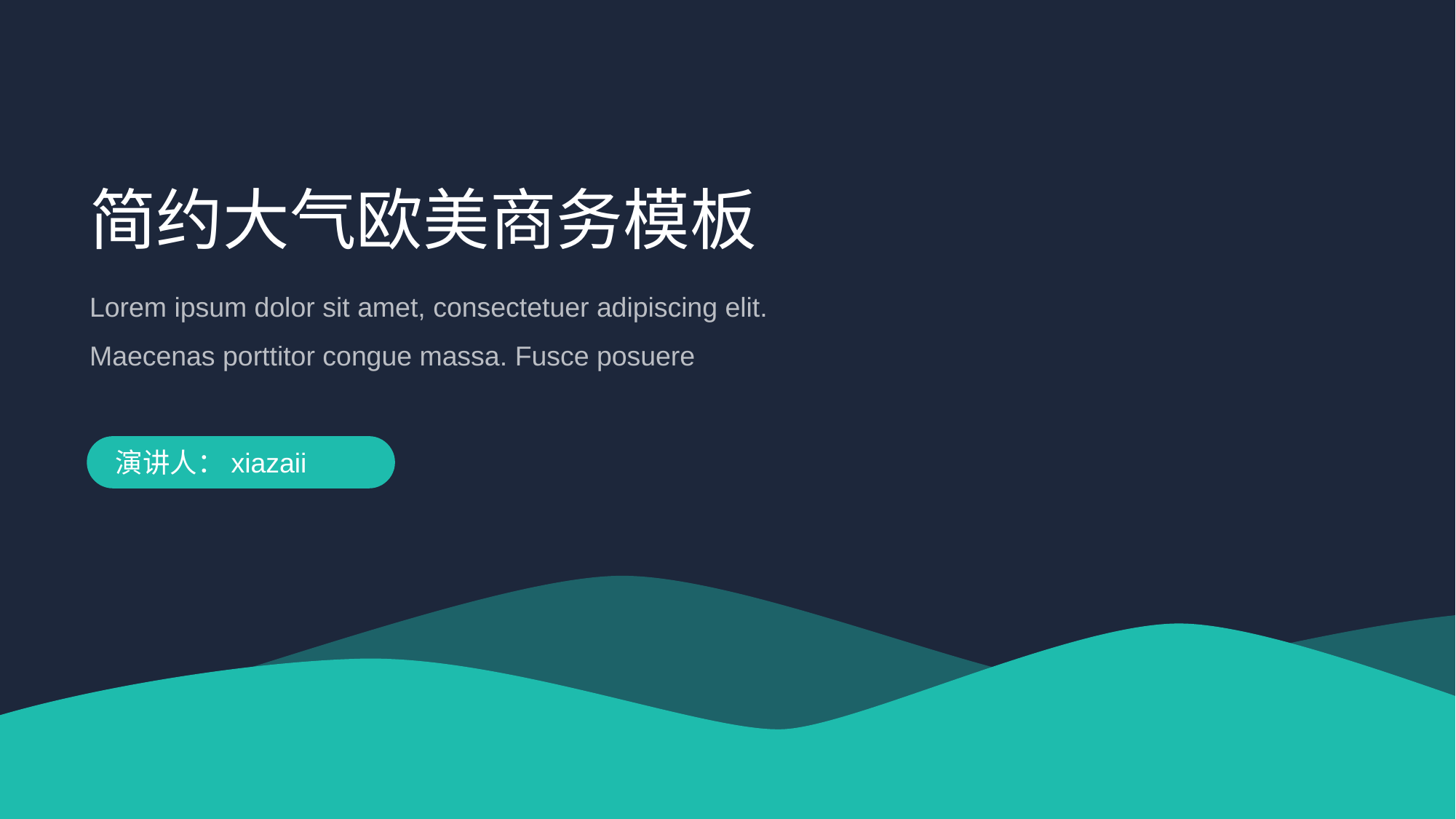

简约大气欧美商务模板
Lorem ipsum dolor sit amet, consectetuer adipiscing elit. Maecenas porttitor congue massa. Fusce posuere

演讲人：xiazaii